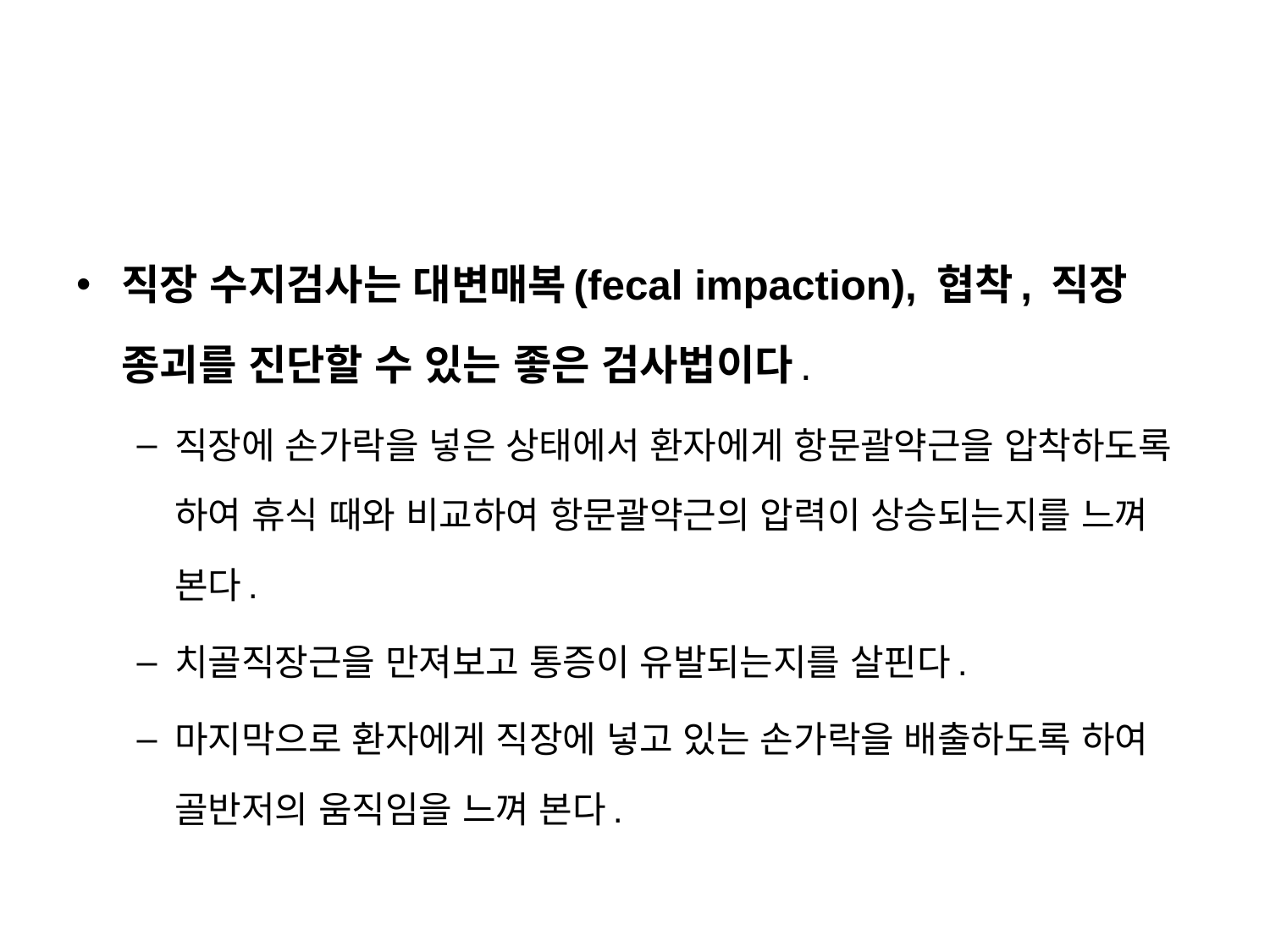

#
직장 수지검사는 대변매복(fecal impaction), 협착, 직장 종괴를 진단할 수 있는 좋은 검사법이다.
직장에 손가락을 넣은 상태에서 환자에게 항문괄약근을 압착하도록 하여 휴식 때와 비교하여 항문괄약근의 압력이 상승되는지를 느껴 본다.
치골직장근을 만져보고 통증이 유발되는지를 살핀다.
마지막으로 환자에게 직장에 넣고 있는 손가락을 배출하도록 하여 골반저의 움직임을 느껴 본다.